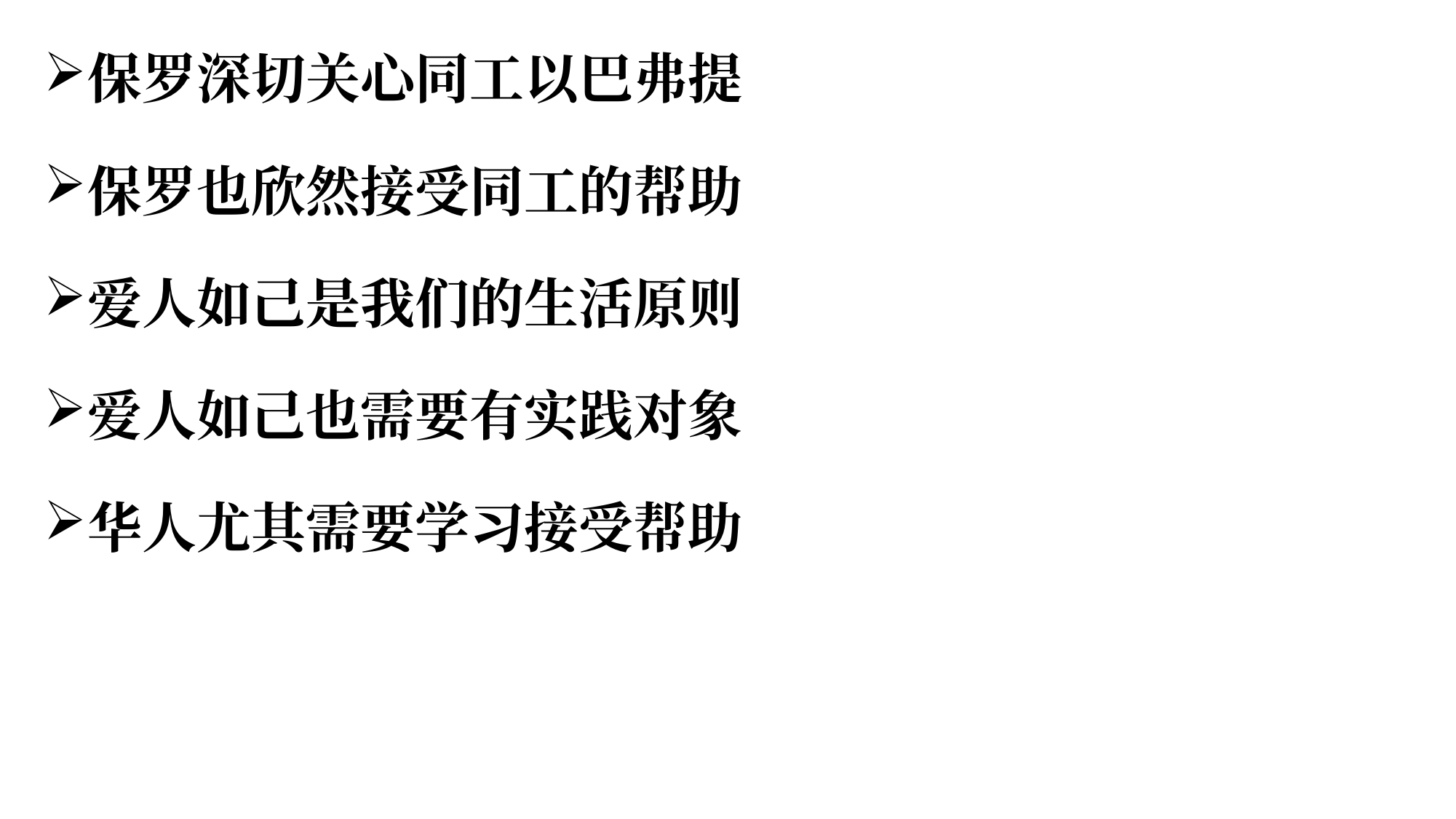

保罗深切关心同工以巴弗提

保罗也欣然接受同工的帮助

爱人如己是我们的生活原则

爱人如己也需要有实践对象

华人尤其需要学习接受帮助